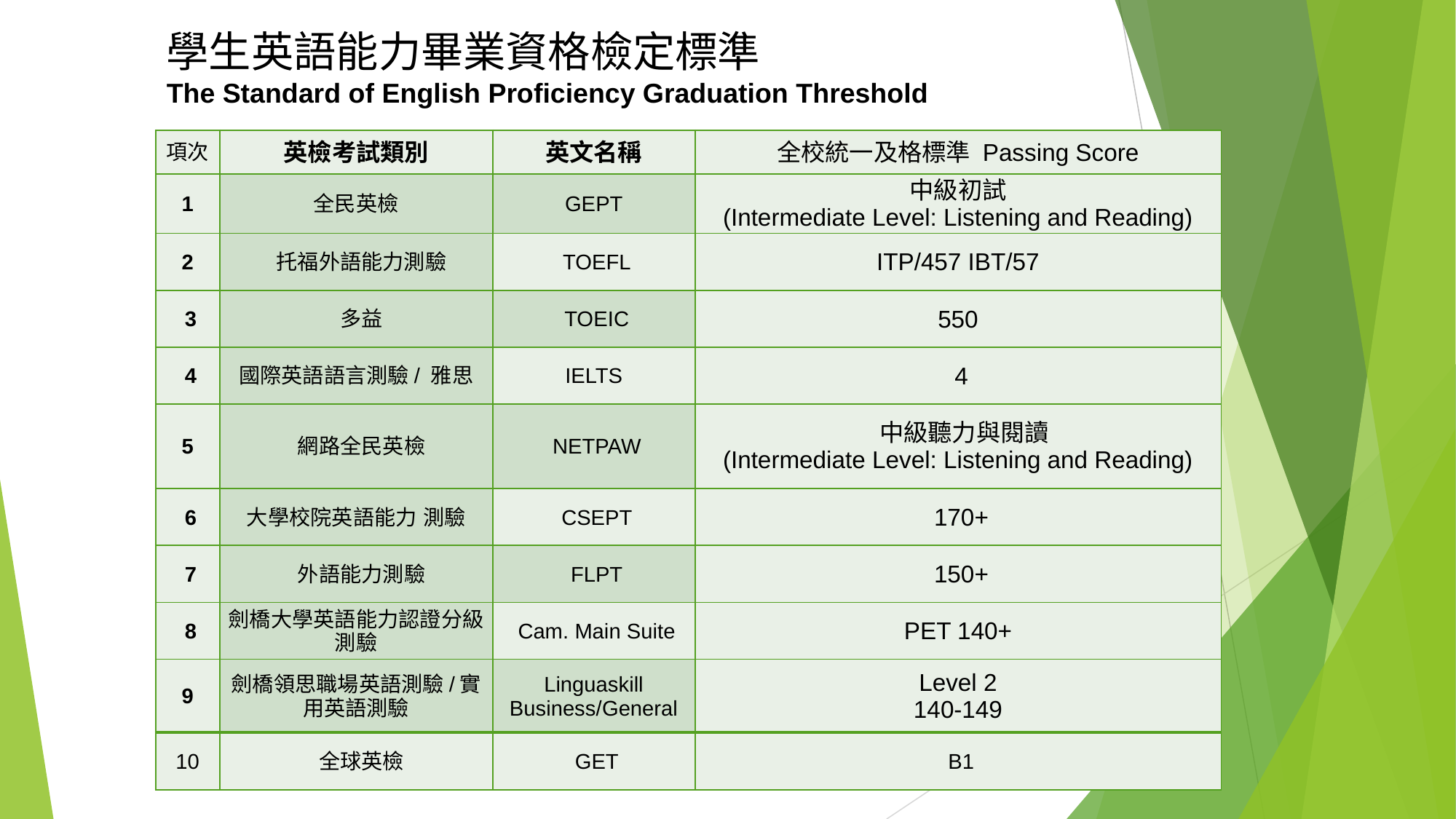

學生英語能力畢業資格檢定標準
The Standard of English Proficiency Graduation Threshold
| 項次 | 英檢考試類別 | 英文名稱 | 全校統一及格標準 Passing Score |
| --- | --- | --- | --- |
| 1 | 全民英檢 | GEPT | 中級初試 (Intermediate Level: Listening and Reading) |
| 2 | 托福外語能力測驗 | TOEFL | ITP/457 IBT/57 |
| 3 | 多益 | TOEIC | 550 |
| 4 | 國際英語語言測驗/ 雅思 | IELTS | 4 |
| 5 | 網路全民英檢 | NETPAW | 中級聽力與閱讀 (Intermediate Level: Listening and Reading) |
| 6 | 大學校院英語能力 測驗 | CSEPT | 170+ |
| 7 | 外語能力測驗 | FLPT | 150+ |
| 8 | 劍橋大學英語能力認證分級測驗 | Cam. Main Suite | PET 140+ |
| 9 | 劍橋領思職場英語測驗/實用英語測驗 | Linguaskill Business/General | Level 2 140-149 |
| 10 | 全球英檢 | GET | B1 |
38